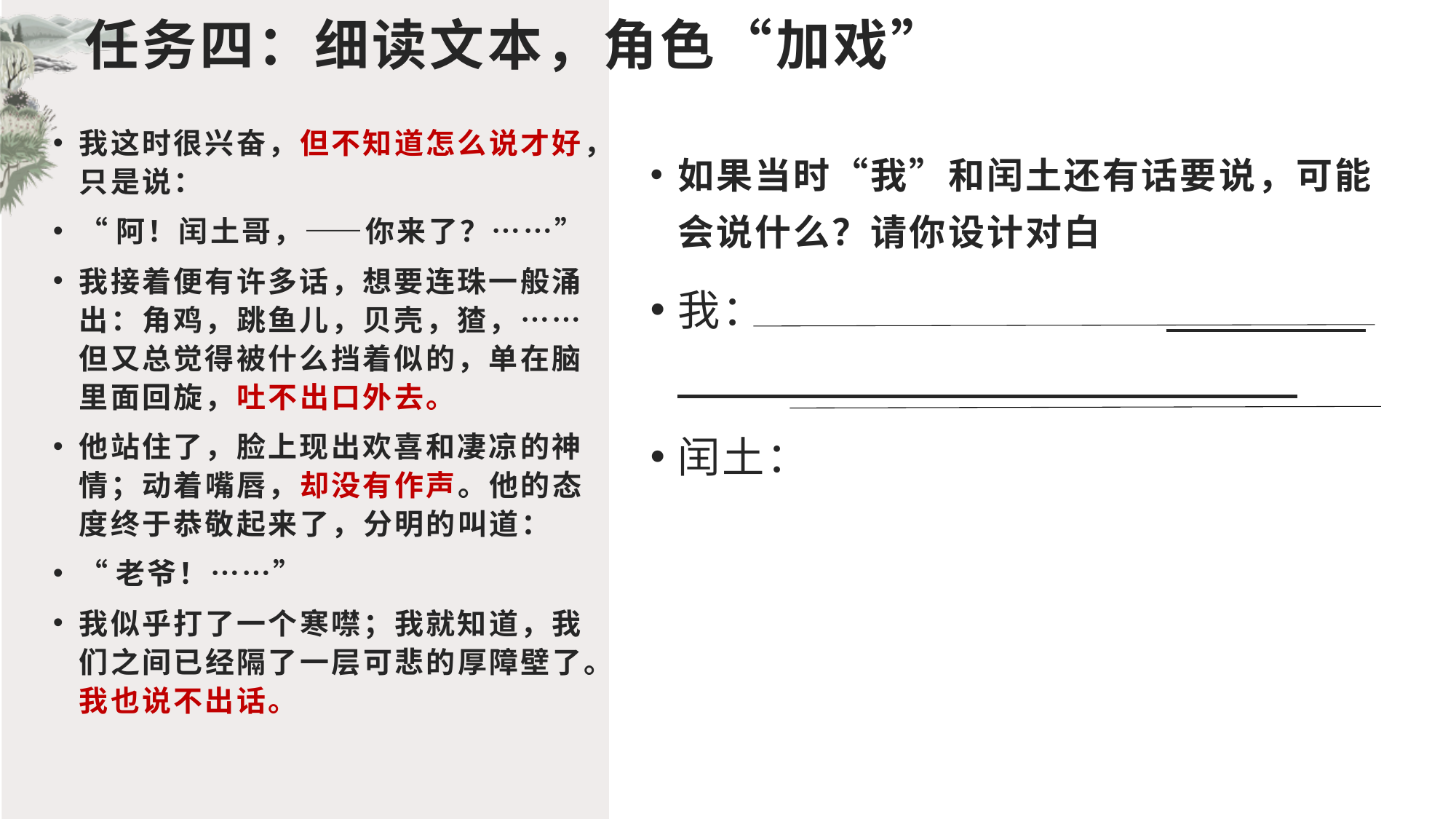

# 任务四：细读文本，角色“加戏”

我这时很兴奋，但不知道怎么说才好，只是说：
“阿！闰土哥，——你来了？……”
我接着便有许多话，想要连珠一般涌出：角鸡，跳鱼儿，贝壳，猹，……但又总觉得被什么挡着似的，单在脑里面回旋，吐不出口外去。
他站住了，脸上现出欢喜和凄凉的神情；动着嘴唇，却没有作声。他的态度终于恭敬起来了，分明的叫道：
“老爷！……”
我似乎打了一个寒噤；我就知道，我们之间已经隔了一层可悲的厚障壁了。我也说不出话。

如果当时“我”和闰土还有话要说，可能会说什么？请你设计对白
我：
闰土：